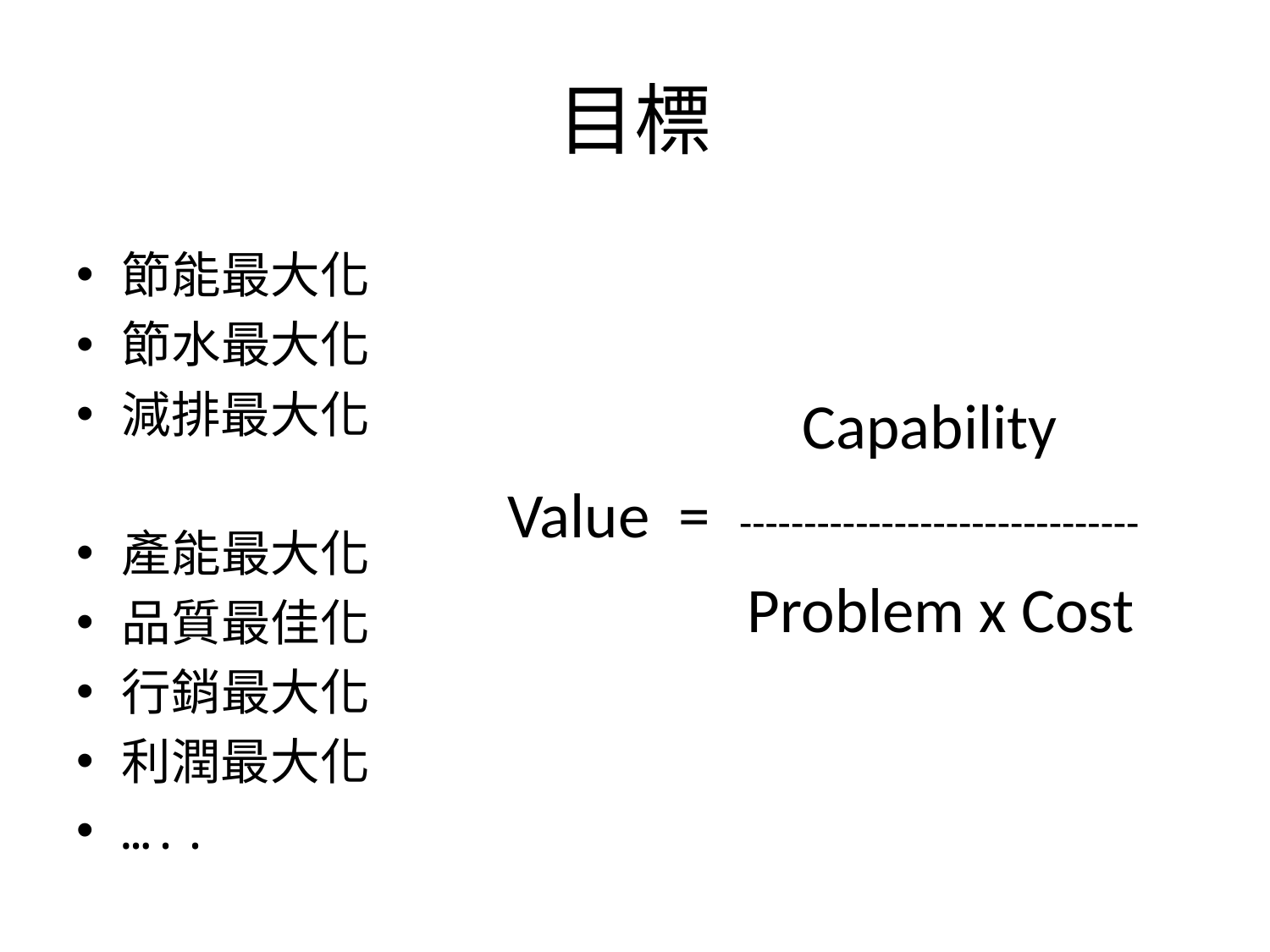

# 目標
節能最大化
節水最大化
減排最大化

產能最大化
品質最佳化
行銷最大化
利潤最大化
…..
Capability
Value  =  -------------------------------
Problem x Cost